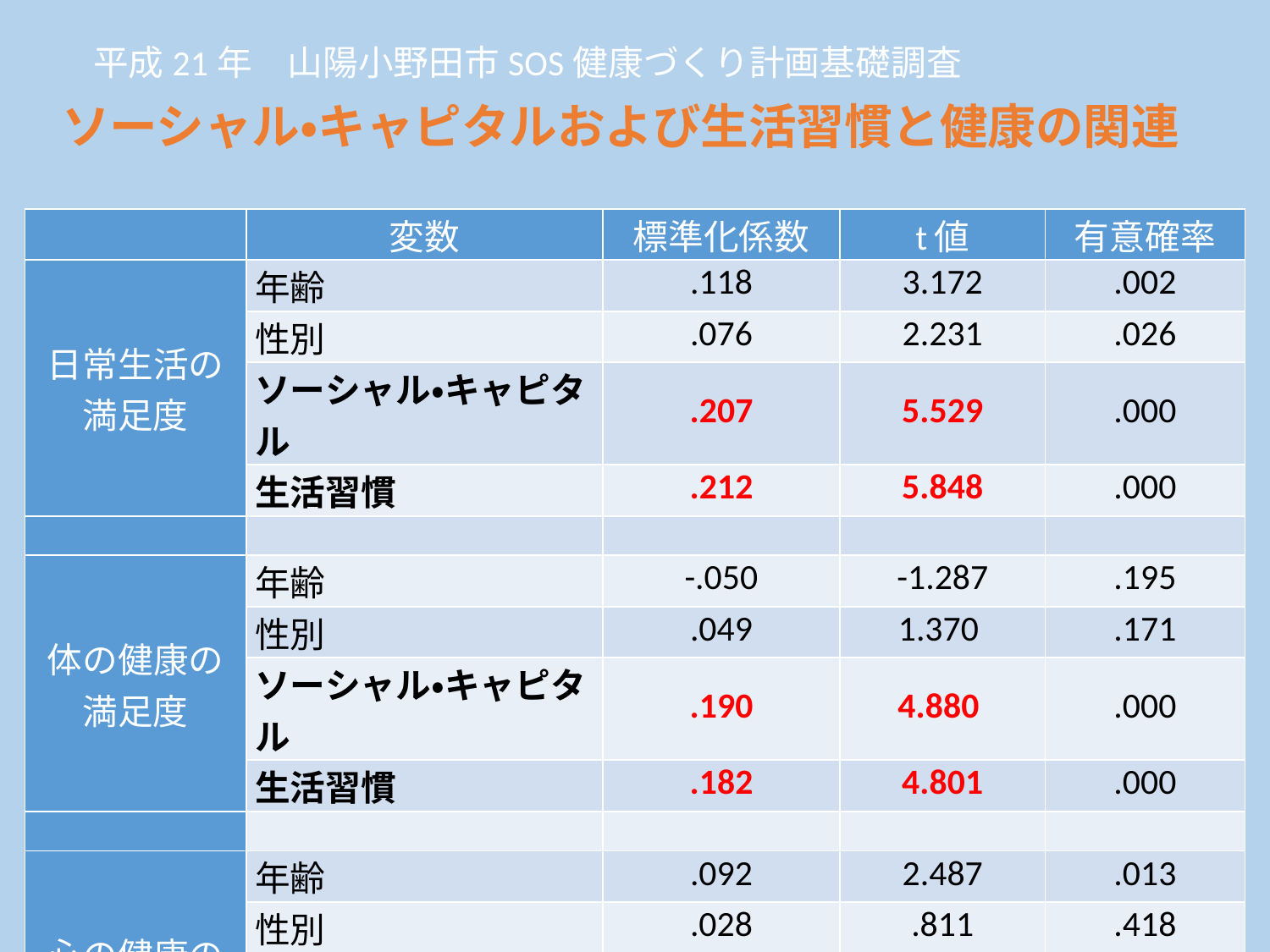

平成21年　山陽小野田市SOS健康づくり計画基礎調査
# ソーシャル・キャピタルおよび生活習慣と健康の関連
|  | 変数 | 標準化係数 | t値 | 有意確率 |
| --- | --- | --- | --- | --- |
| 日常生活の 満足度 | 年齢 | .118 | 3.172 | .002 |
|  | 性別 | .076 | 2.231 | .026 |
|  | ソーシャル・キャピタル | .207 | 5.529 | .000 |
|  | 生活習慣 | .212 | 5.848 | .000 |
|  |  |  |  |  |
| 体の健康の 満足度 | 年齢 | -.050 | -1.287 | .195 |
|  | 性別 | .049 | 1.370 | .171 |
|  | ソーシャル・キャピタル | .190 | 4.880 | .000 |
|  | 生活習慣 | .182 | 4.801 | .000 |
|  |  |  |  |  |
| 心の健康の 満足度 | 年齢 | .092 | 2.487 | .013 |
|  | 性別 | .028 | .811 | .418 |
|  | ソーシャル・キャピタル | .214 | 5.699 | .000 |
|  | 生活習慣 | .210 | 5.785 | .000 |